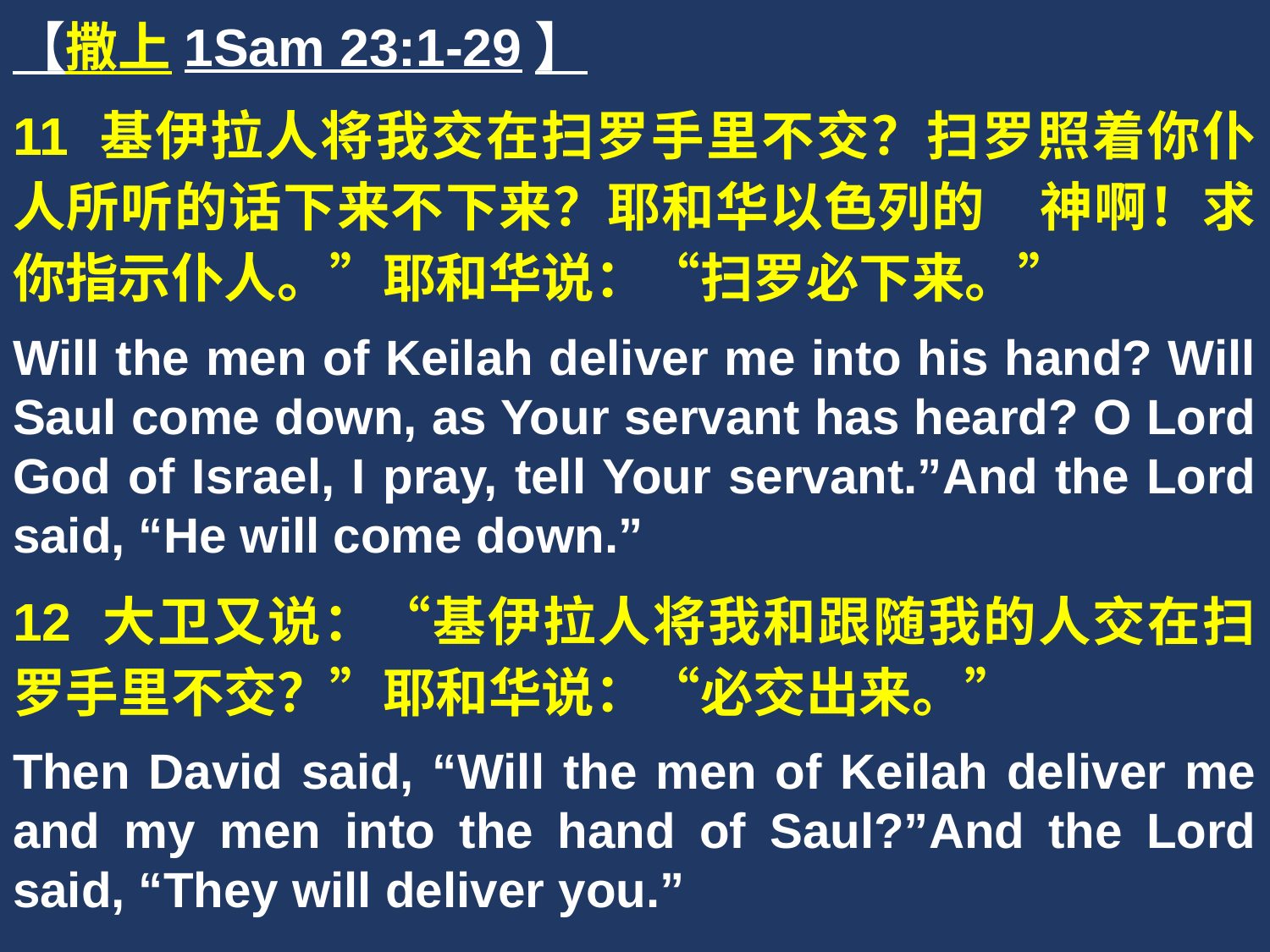

【撒上1Sam 23:1-29】
11 基伊拉人将我交在扫罗手里不交？扫罗照着你仆人所听的话下来不下来？耶和华以色列的　神啊！求你指示仆人。”耶和华说：“扫罗必下来。”
Will the men of Keilah deliver me into his hand? Will Saul come down, as Your servant has heard? O Lord God of Israel, I pray, tell Your servant.”And the Lord said, “He will come down.”
12 大卫又说：“基伊拉人将我和跟随我的人交在扫罗手里不交？”耶和华说：“必交出来。”
Then David said, “Will the men of Keilah deliver me and my men into the hand of Saul?”And the Lord said, “They will deliver you.”